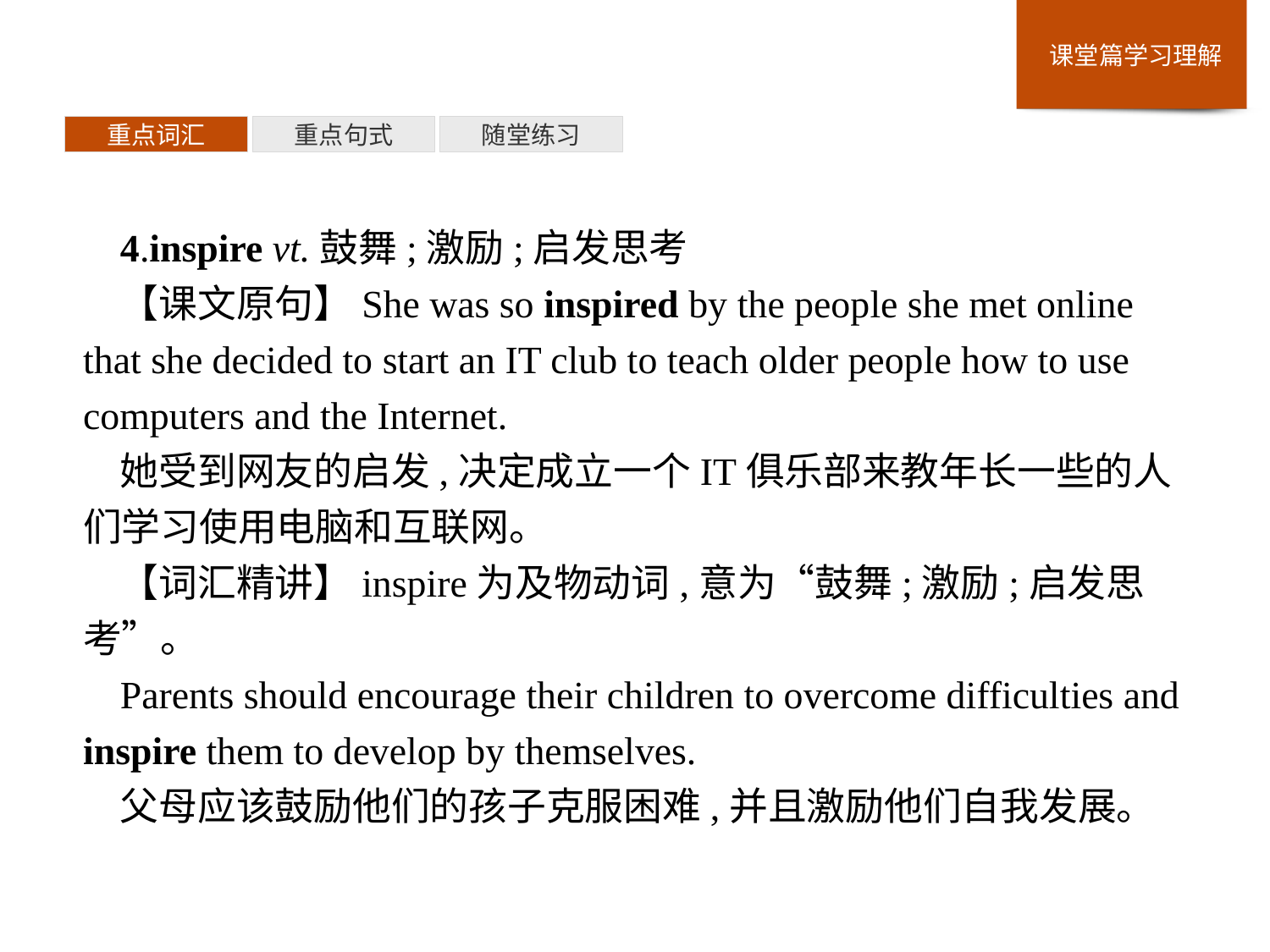

重点词汇
重点句式
随堂练习
4.inspire vt.鼓舞;激励;启发思考
【课文原句】She was so inspired by the people she met online that she decided to start an IT club to teach older people how to use computers and the Internet.
她受到网友的启发,决定成立一个IT俱乐部来教年长一些的人们学习使用电脑和互联网。
【词汇精讲】inspire为及物动词,意为“鼓舞;激励;启发思考”。
Parents should encourage their children to overcome difficulties and inspire them to develop by themselves.
父母应该鼓励他们的孩子克服困难,并且激励他们自我发展。